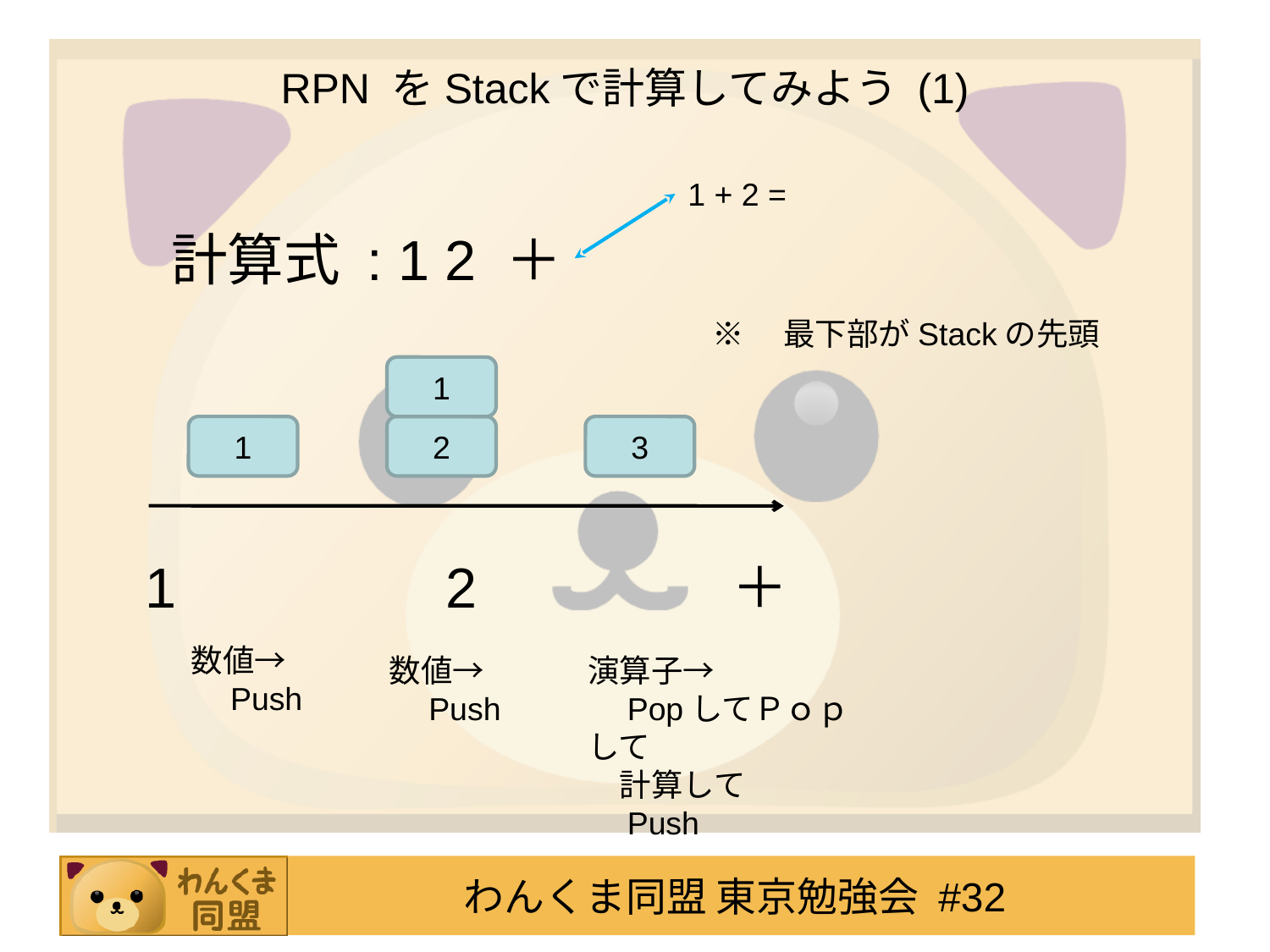

# RPN をStackで計算してみよう (1)
1 + 2 =
計算式 : 1 2 ＋
※　最下部がStackの先頭
1
1
2
3
　 1 　　　　2 　　　　＋
数値→
　Push
数値→
　Push
演算子→
　PopしてＰｏｐして
　計算して
　Push